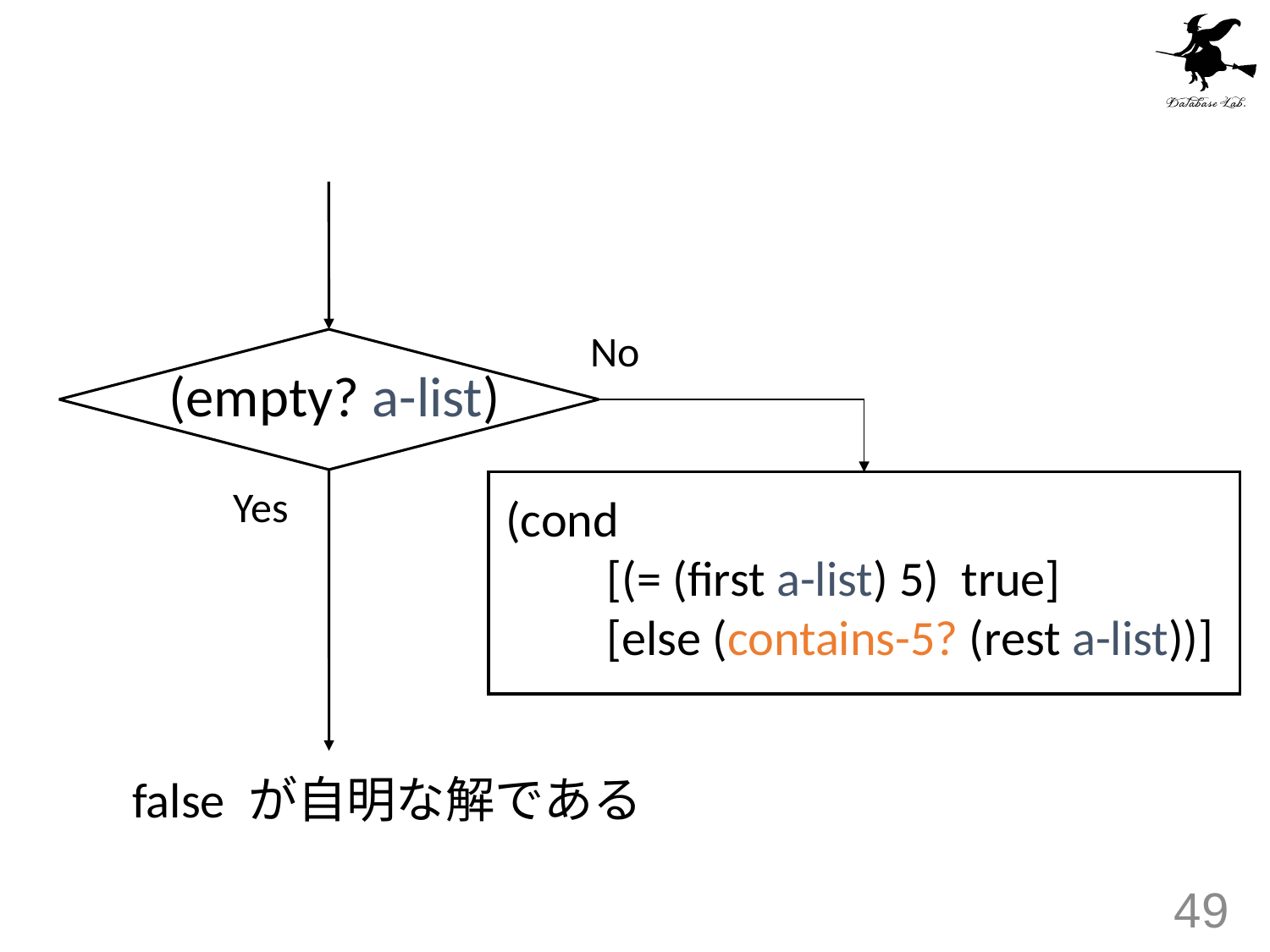

No

(empty? a-list)

Yes
(cond
         [(= (first a-list) 5)  true]
         [else (contains-5? (rest a-list))]
false が自明な解である
49